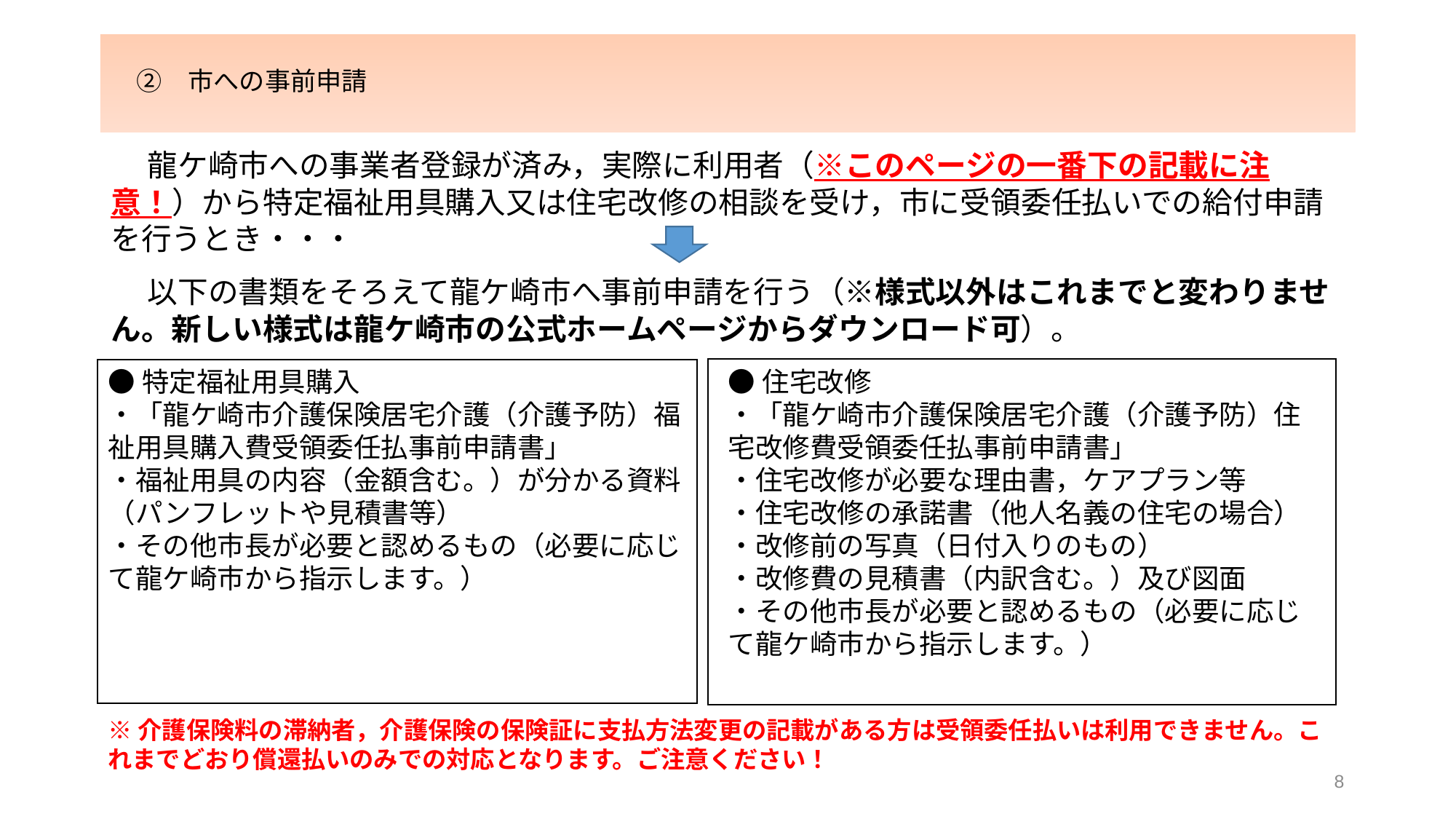

# ②　市への事前申請
　龍ケ崎市への事業者登録が済み，実際に利用者（※このページの一番下の記載に注意！）から特定福祉用具購入又は住宅改修の相談を受け，市に受領委任払いでの給付申請を行うとき・・・

　以下の書類をそろえて龍ケ崎市へ事前申請を行う（※様式以外はこれまでと変わりません。新しい様式は龍ケ崎市の公式ホームページからダウンロード可）。

●特定福祉用具購入
・「龍ケ崎市介護保険居宅介護（介護予防）福祉用具購入費受領委任払事前申請書」
・福祉用具の内容（金額含む。）が分かる資料（パンフレットや見積書等）
・その他市長が必要と認めるもの（必要に応じて龍ケ崎市から指示します。）
●住宅改修
・「龍ケ崎市介護保険居宅介護（介護予防）住宅改修費受領委任払事前申請書」
・住宅改修が必要な理由書，ケアプラン等
・住宅改修の承諾書（他人名義の住宅の場合）
・改修前の写真（日付入りのもの）
・改修費の見積書（内訳含む。）及び図面
・その他市長が必要と認めるもの（必要に応じて龍ケ崎市から指示します。）

※介護保険料の滞納者，介護保険の保険証に支払方法変更の記載がある方は受領委任払いは利用できません。これまでどおり償還払いのみでの対応となります。ご注意ください！
8